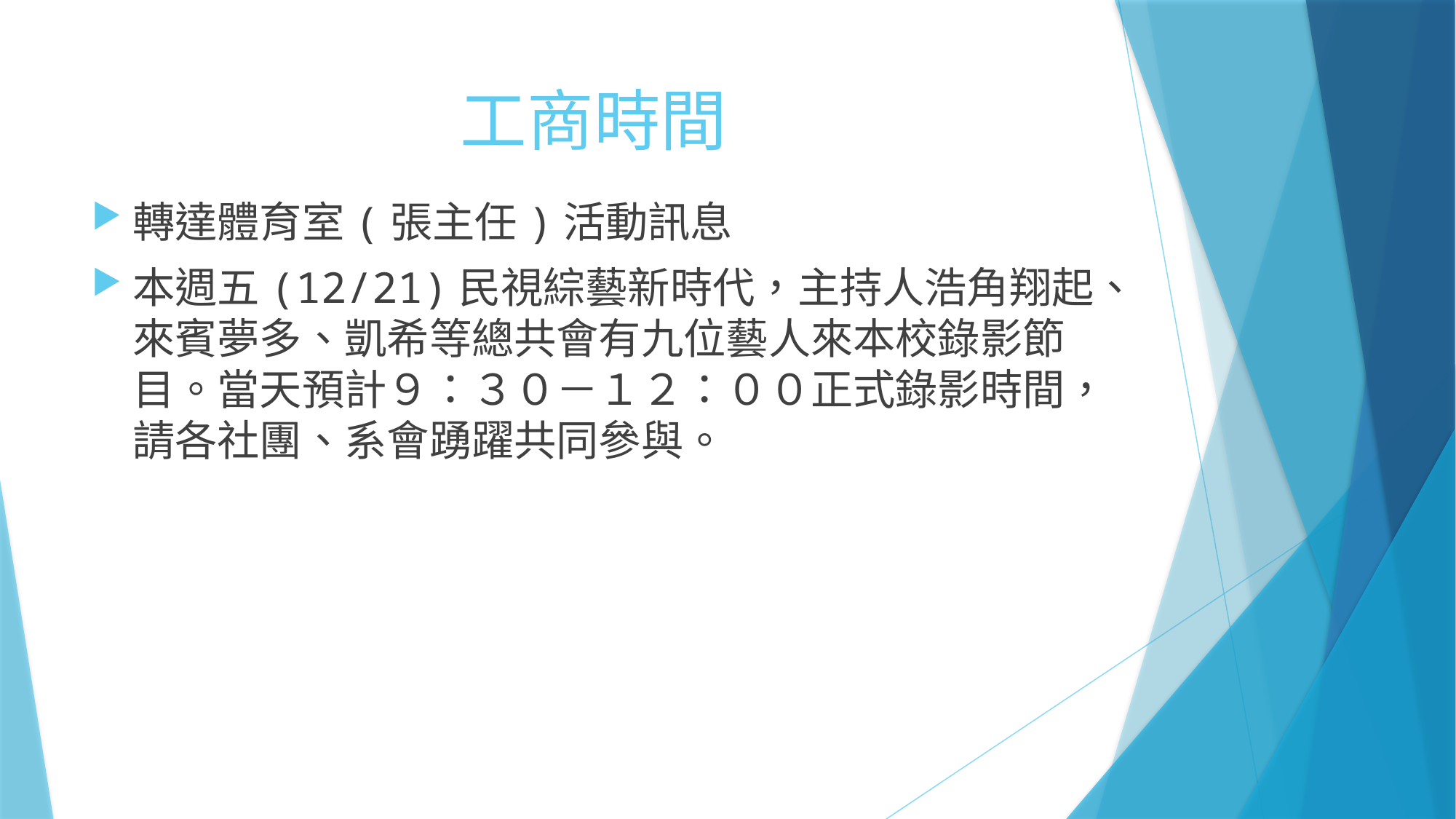

# 工商時間
轉達體育室(張主任)活動訊息
本週五(12/21)民視綜藝新時代，主持人浩角翔起、來賓夢多、凱希等總共會有九位藝人來本校錄影節目。當天預計９：３０－１２：００正式錄影時間，請各社團、系會踴躍共同參與。